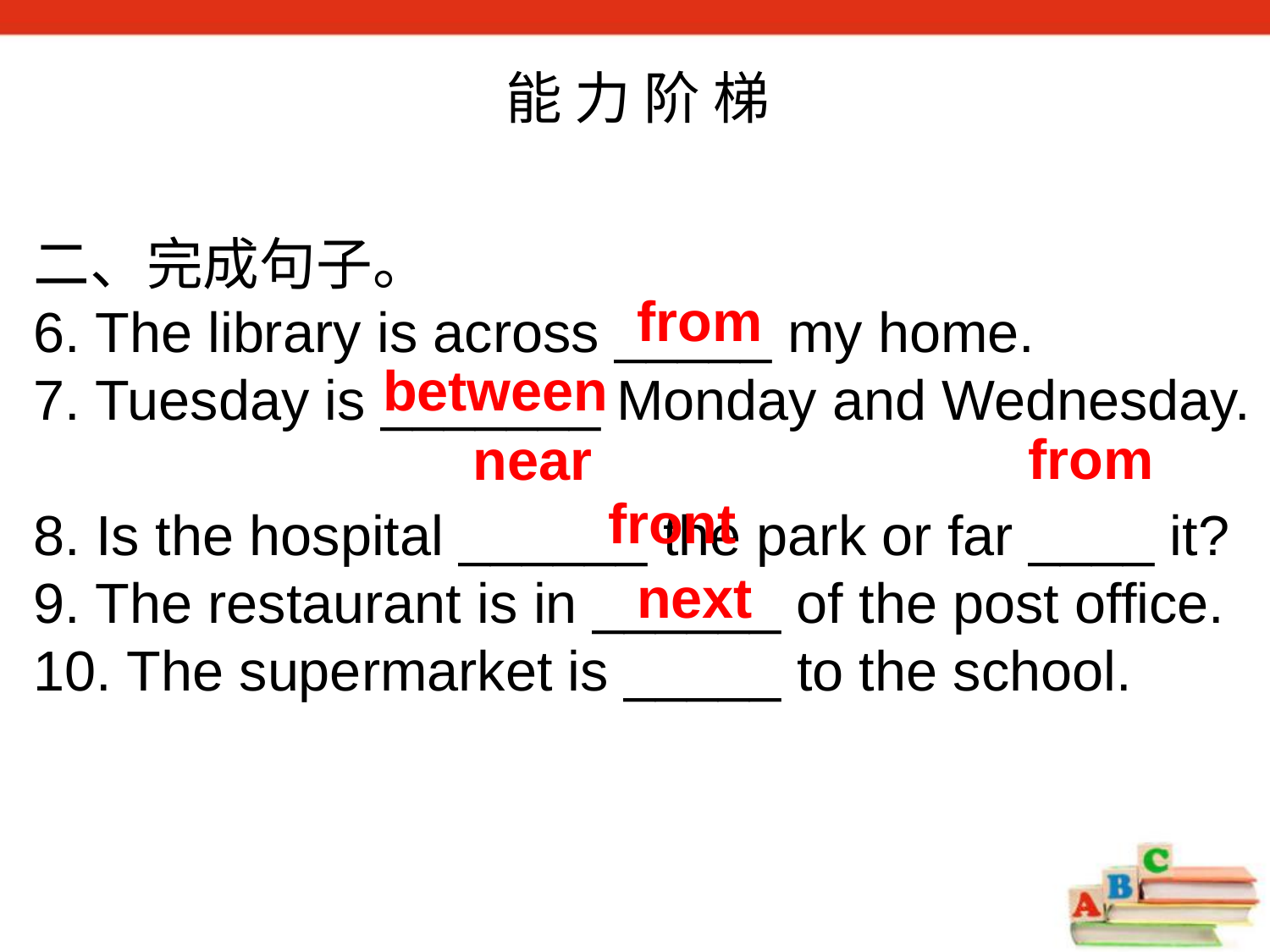

能 力 阶 梯
二、完成句子。
6. The library is across _____ my home.
7. Tuesday is _______ Monday and Wednesday.
8. Is the hospital ______ the park or far ____ it?
9. The restaurant is in ______ of the post office.
10. The supermarket is _____ to the school.
from
between
from
near
front
next